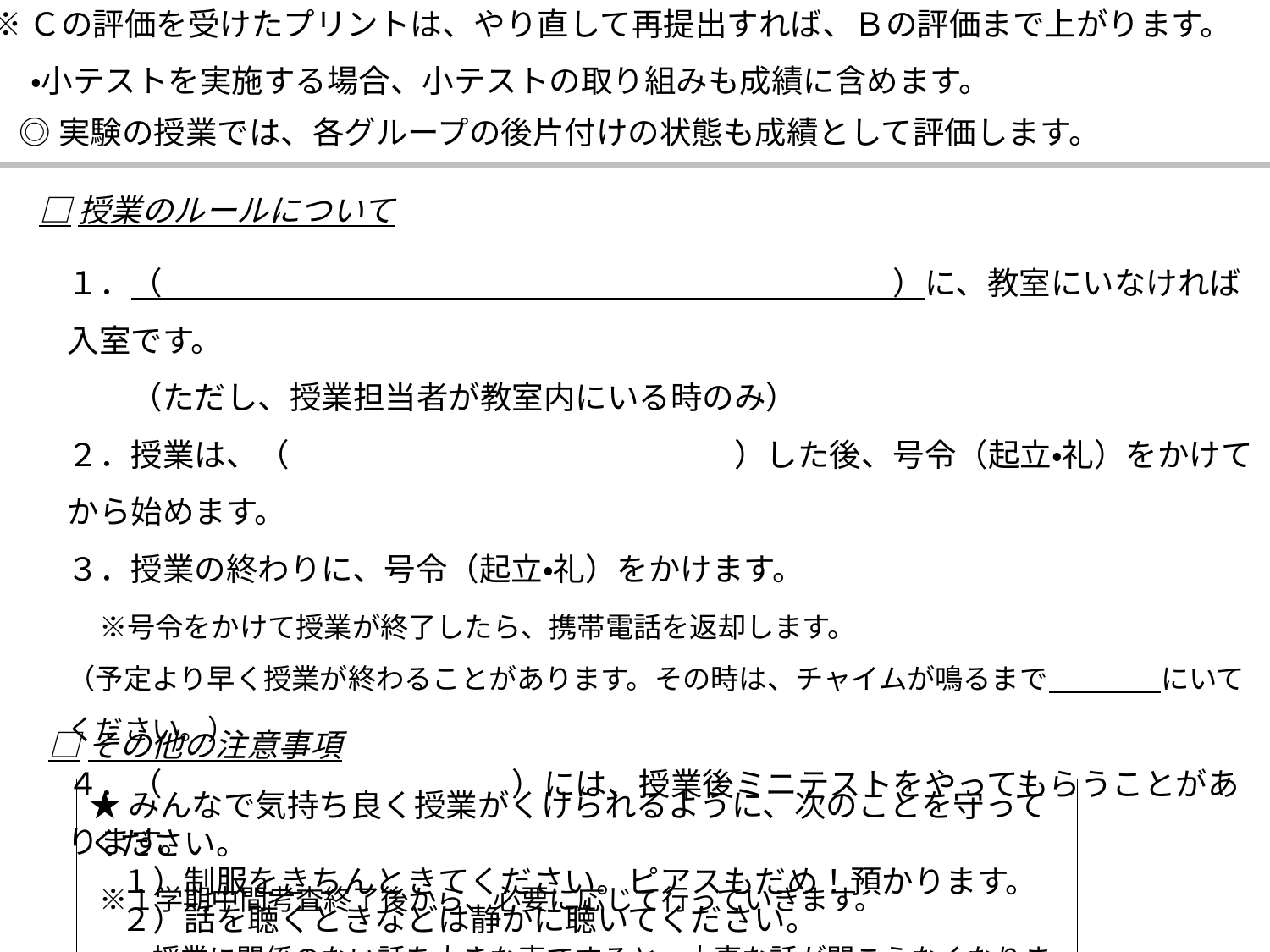

※Ｃの評価を受けたプリントは、やり直して再提出すれば、Ｂの評価まで上がります。
・小テストを実施する場合、小テストの取り組みも成績に含めます。
◎実験の授業では、各グループの後片付けの状態も成績として評価します。
□授業のルールについて
１．（　　　　　　　　　　　　　　　　　　　　　　　）に、教室にいなければ入室です。
　　（ただし、授業担当者が教室内にいる時のみ）
２．授業は、（　　　　　　　　　　　　　　）した後、号令（起立・礼）をかけてから始めます。
３．授業の終わりに、号令（起立・礼）をかけます。
　※号令をかけて授業が終了したら、携帯電話を返却します。
（予定より早く授業が終わることがあります。その時は、チャイムが鳴るまで　　　　にいてください。）
４．（　　　　　　　　　　　）には、授業後ミニテストをやってもらうことがあります。
　※１学期中間考査終了後から、必要に応じて行っていきます。
□その他の注意事項
★みんなで気持ち良く授業がくけられるように、次のことを守ってください。
　１）制服をきちんときてください。ピアスもだめ！預かります。
　２）話を聴くときなどは静かに聴いてください。
　　授業に関係のない話を大きな声ですると、大事な話が聞こえなくなります。